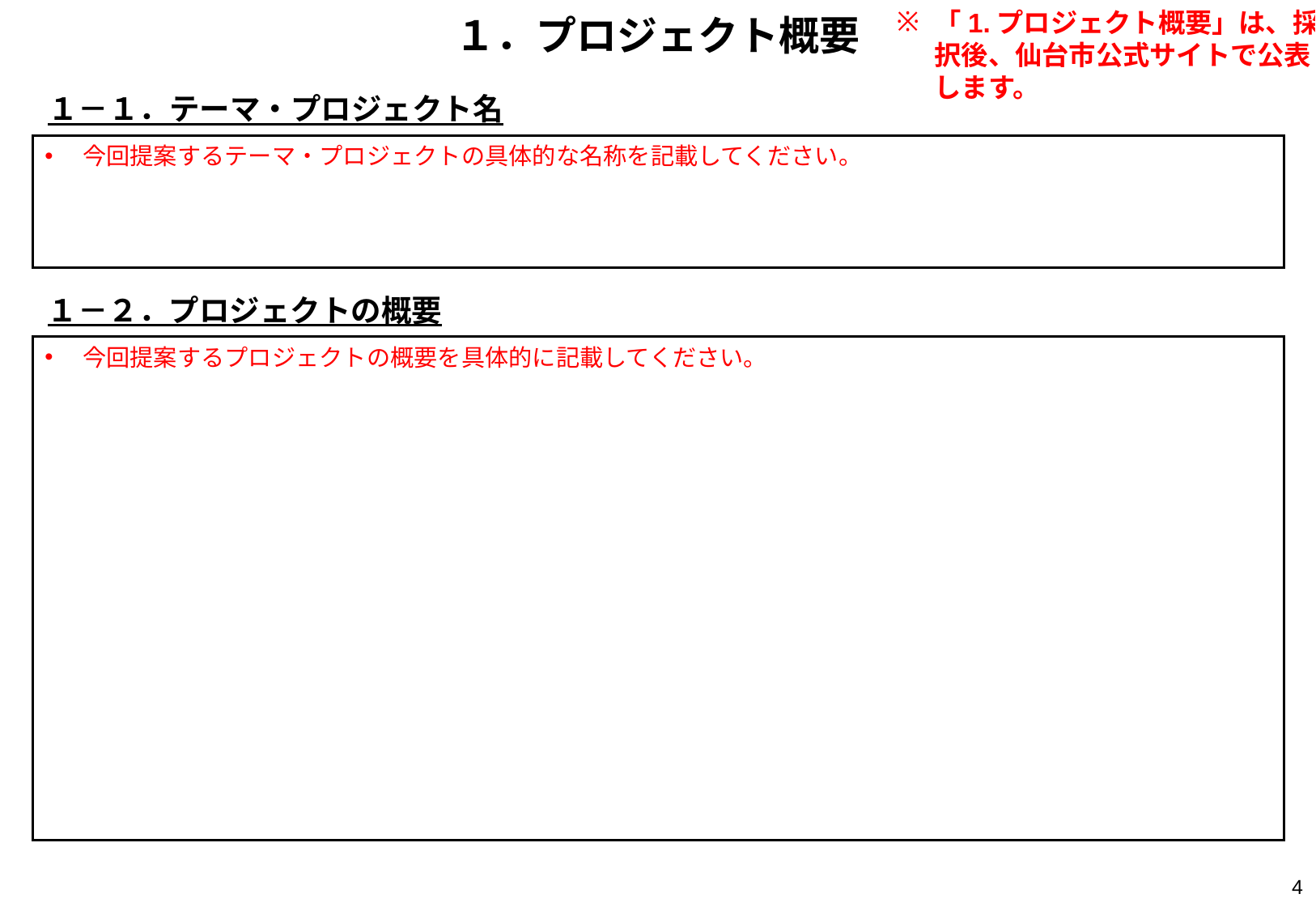

# １．プロジェクト概要
「1.プロジェクト概要」は、採択後、仙台市公式サイトで公表します。
１－１．テーマ・プロジェクト名
今回提案するテーマ・プロジェクトの具体的な名称を記載してください。
１－２．プロジェクトの概要
今回提案するプロジェクトの概要を具体的に記載してください。
4